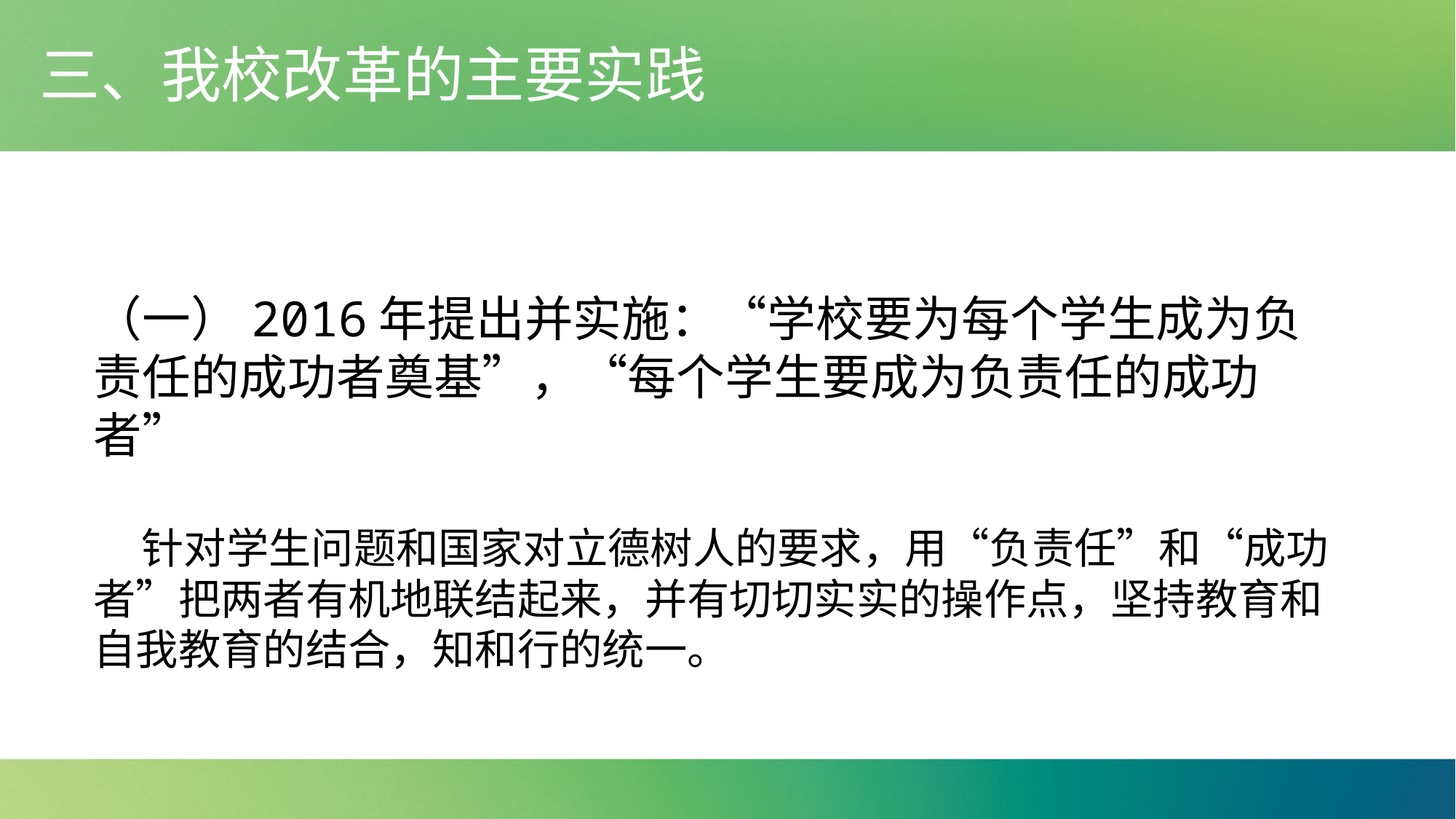

三、我校改革的主要实践
（一）2016年提出并实施：“学校要为每个学生成为负责任的成功者奠基”，“每个学生要成为负责任的成功者”

    针对学生问题和国家对立德树人的要求，用“负责任”和“成功者”把两者有机地联结起来，并有切切实实的操作点，坚持教育和自我教育的结合，知和行的统一。